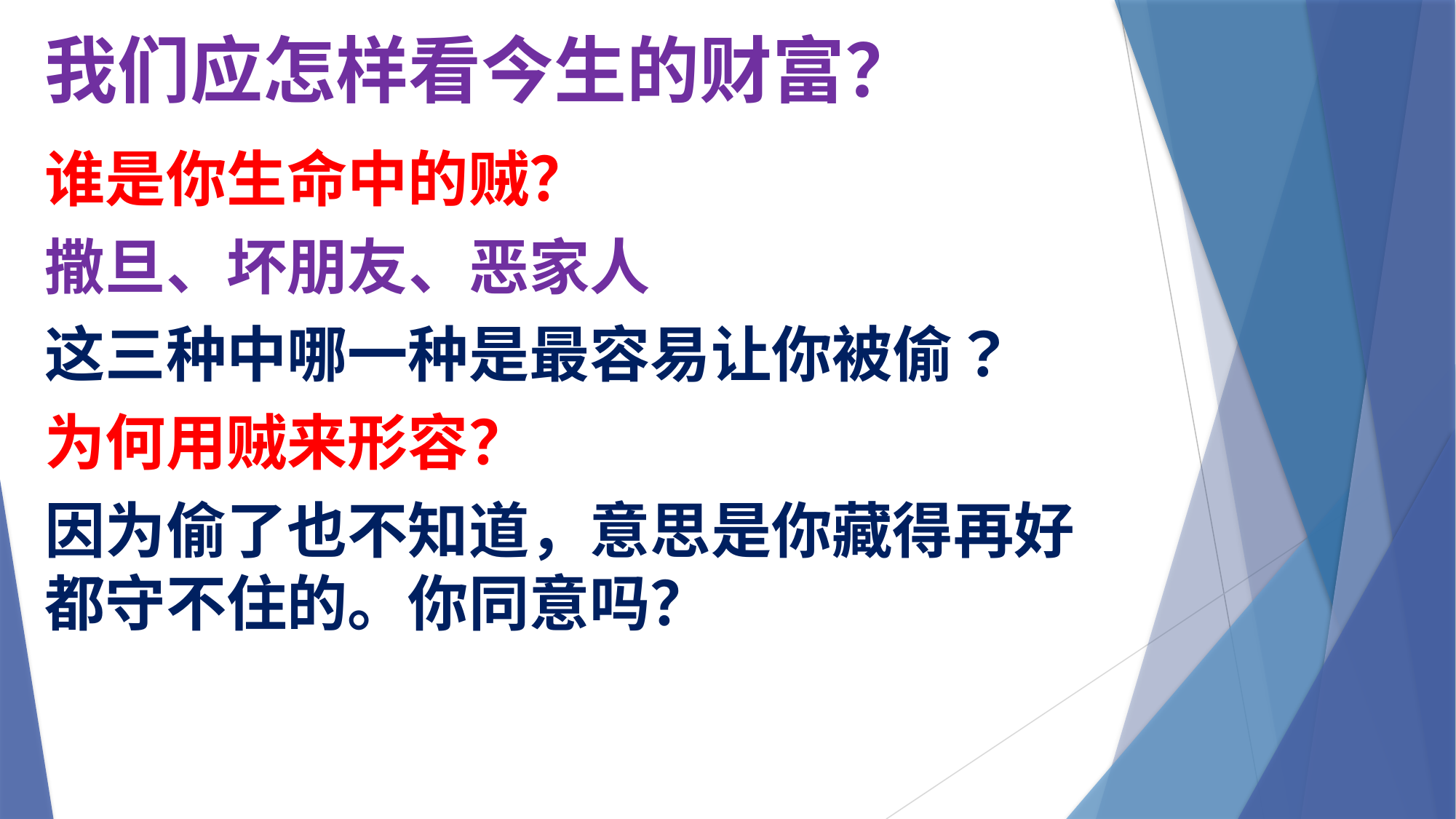

# 我们应怎样看今生的财富？
谁是你生命中的贼？
撒旦、坏朋友、恶家人
这三种中哪一种是最容易让你被偷？
为何用贼来形容？
因为偷了也不知道，意思是你藏得再好都守不住的。你同意吗？